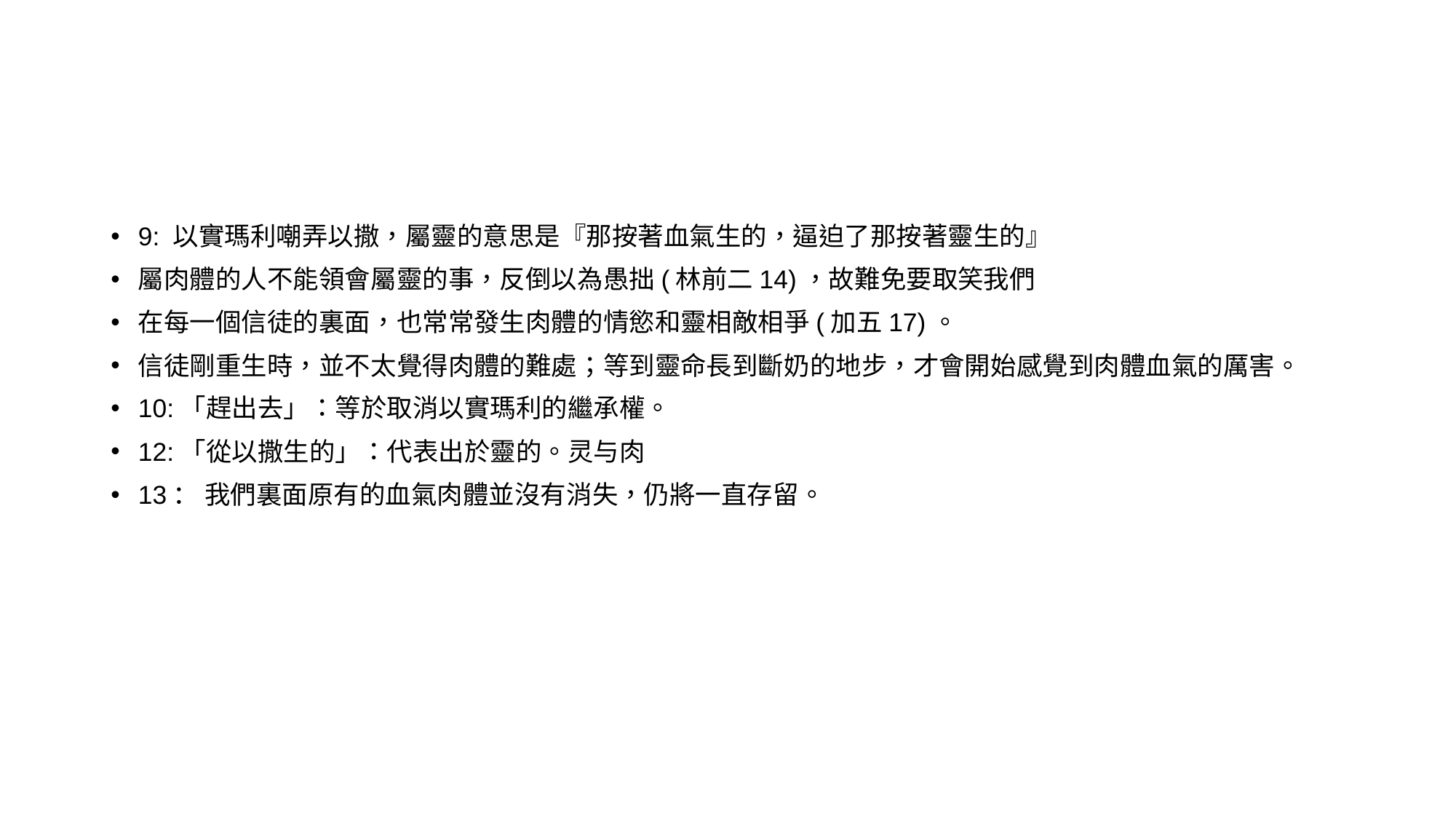

9: 以實瑪利嘲弄以撒，屬靈的意思是『那按著血氣生的，逼迫了那按著靈生的』
屬肉體的人不能領會屬靈的事，反倒以為愚拙(林前二14)，故難免要取笑我們
在每一個信徒的裏面，也常常發生肉體的情慾和靈相敵相爭(加五17)。
信徒剛重生時，並不太覺得肉體的難處；等到靈命長到斷奶的地步，才會開始感覺到肉體血氣的厲害。
10:「趕出去」：等於取消以實瑪利的繼承權。
12:「從以撒生的」：代表出於靈的。灵与肉
13： 我們裏面原有的血氣肉體並沒有消失，仍將一直存留。